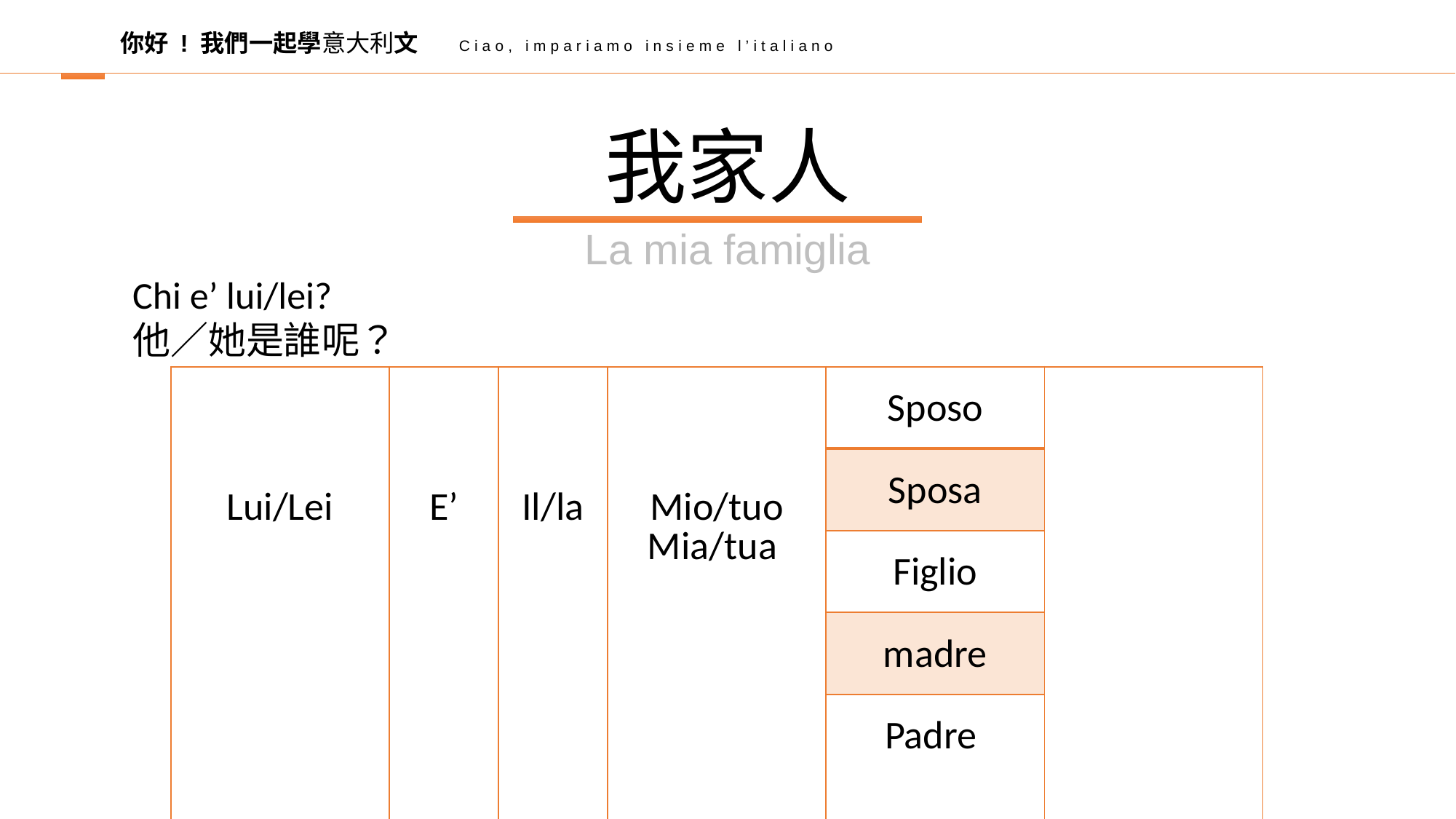

你好 ! 我們一起學意大利文
Ciao, impariamo insieme l’italiano

我家人
La mia famiglia

Chi e’ lui/lei?
他／她是誰呢？
| Lui/Lei | E’ | Il/la | Mio/tuo Mia/tua | Sposo |  |
| --- | --- | --- | --- | --- | --- |
|  |  |  |  | Sposa |  |
|  |  |  |  | Figlio |  |
|  |  |  |  | madre |  |
|  |  |  |  | Padre |  |